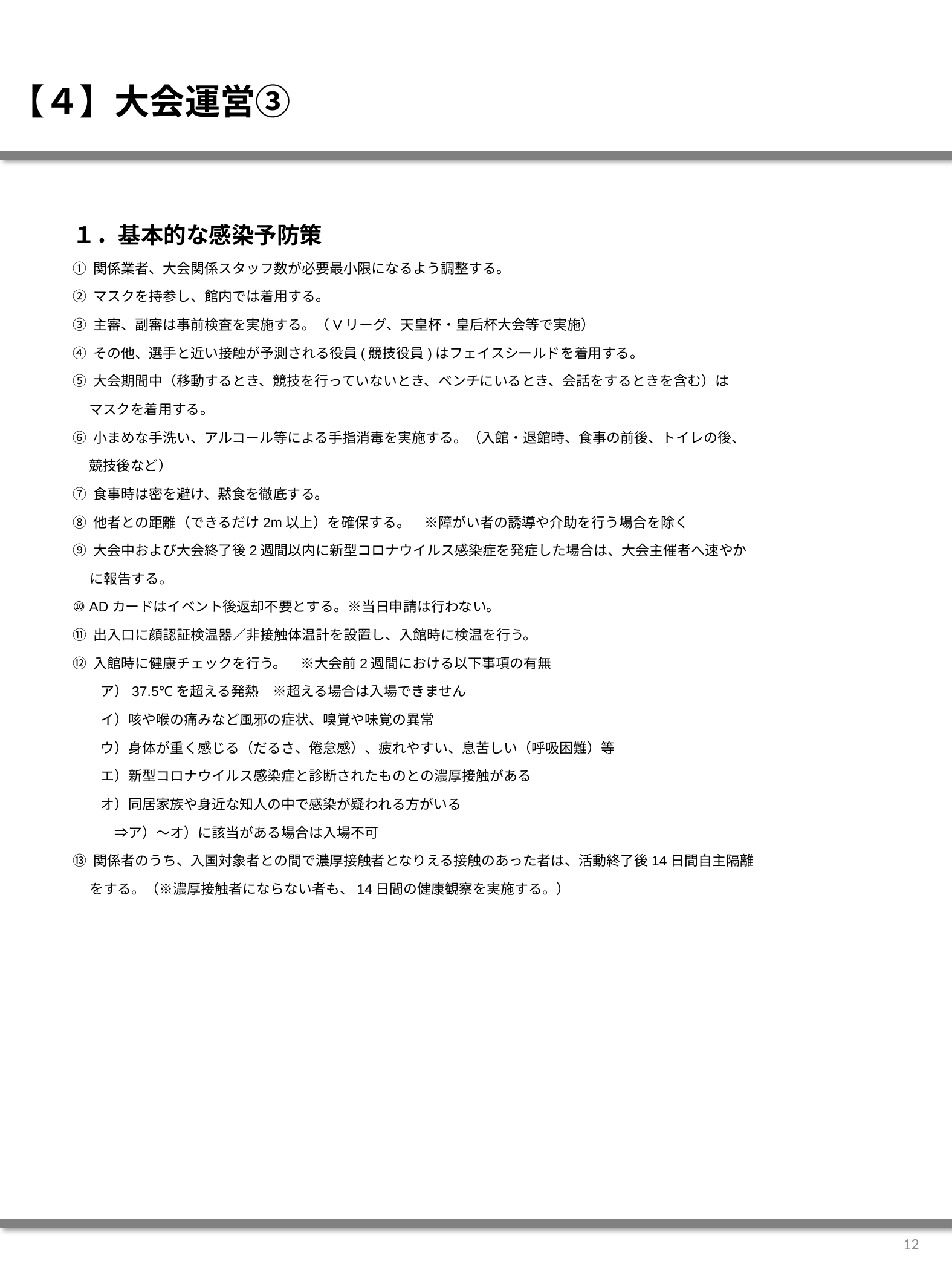

# 【４】大会運営③
１．基本的な感染予防策
① 関係業者、大会関係スタッフ数が必要最小限になるよう調整する。
② マスクを持参し、館内では着用する。
③ 主審、副審は事前検査を実施する。（Vリーグ、天皇杯・皇后杯大会等で実施）
➃ その他、選手と近い接触が予測される役員(競技役員)はフェイスシールドを着用する。
⑤ 大会期間中（移動するとき、競技を行っていないとき、ベンチにいるとき、会話をするときを含む）は
    マスクを着用する。
⑥ 小まめな手洗い、アルコール等による手指消毒を実施する。（入館・退館時、食事の前後、トイレの後、
    競技後など）
⑦ 食事時は密を避け、黙食を徹底する。
⑧ 他者との距離（できるだけ2m以上）を確保する。　※障がい者の誘導や介助を行う場合を除く
⑨ 大会中および大会終了後2週間以内に新型コロナウイルス感染症を発症した場合は、大会主催者へ速やか
　 に報告する。
⑩ ADカードはイベント後返却不要とする。※当日申請は行わない。
⑪ 出入口に顔認証検温器／非接触体温計を設置し、入館時に検温を行う。
⑫ 入館時に健康チェックを行う。　※大会前2週間における以下事項の有無
　　ア）37.5℃を超える発熱　※超える場合は入場できません
　　イ）咳や喉の痛みなど風邪の症状、嗅覚や味覚の異常
　　ウ）身体が重く感じる（だるさ、倦怠感）、疲れやすい、息苦しい（呼吸困難）等
　　エ）新型コロナウイルス感染症と診断されたものとの濃厚接触がある
　　オ）同居家族や身近な知人の中で感染が疑われる方がいる
　　　⇒ア）～オ）に該当がある場合は入場不可
⑬ 関係者のうち、入国対象者との間で濃厚接触者となりえる接触のあった者は、活動終了後14日間自主隔離
　 をする。（※濃厚接触者にならない者も、14日間の健康観察を実施する。）
12